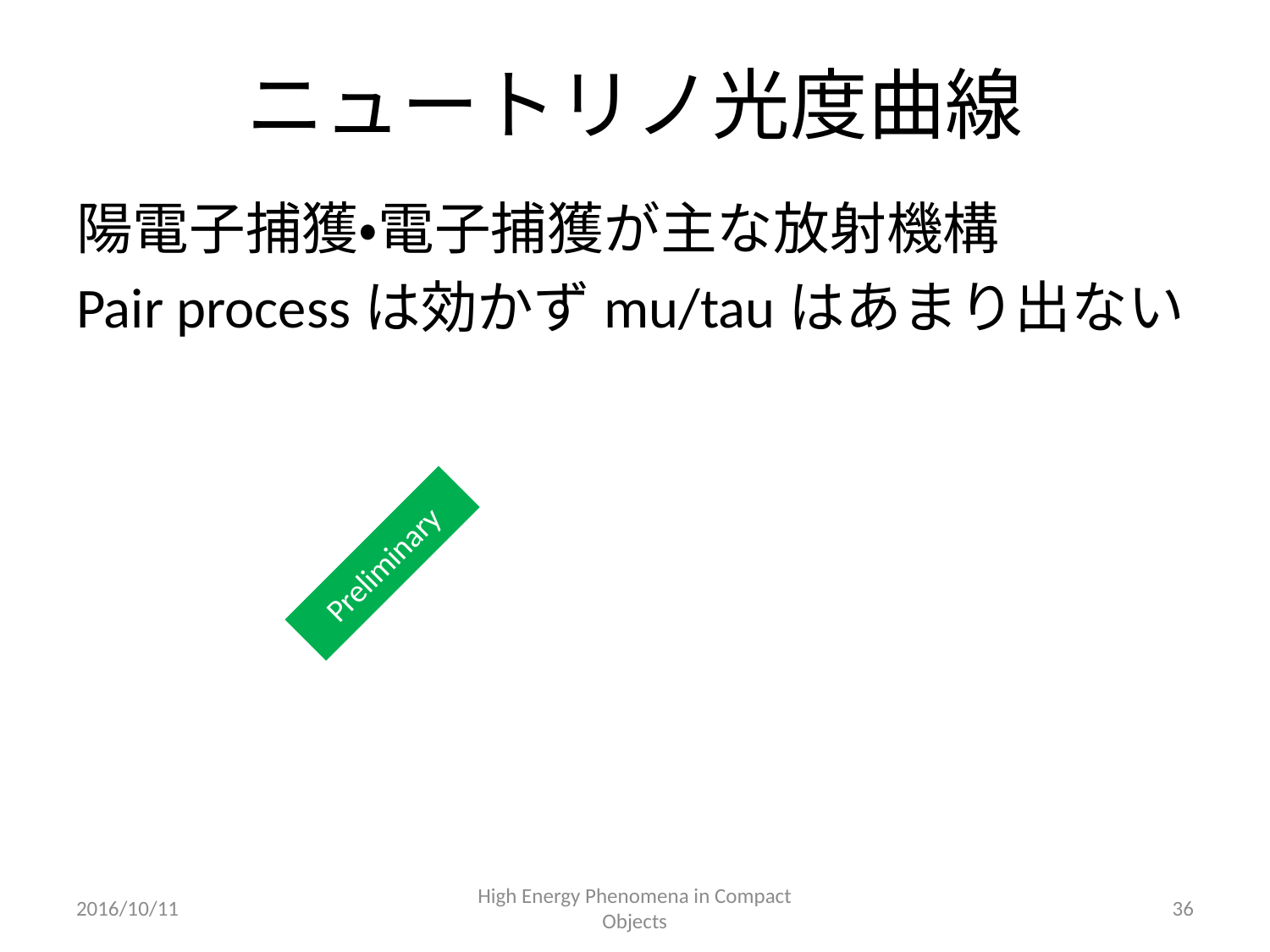

# ニュートリノ光度曲線
陽電子捕獲・電子捕獲が主な放射機構
Pair processは効かずmu/tauはあまり出ない

Preliminary
2016/10/11
High Energy Phenomena in Compact Objects
36